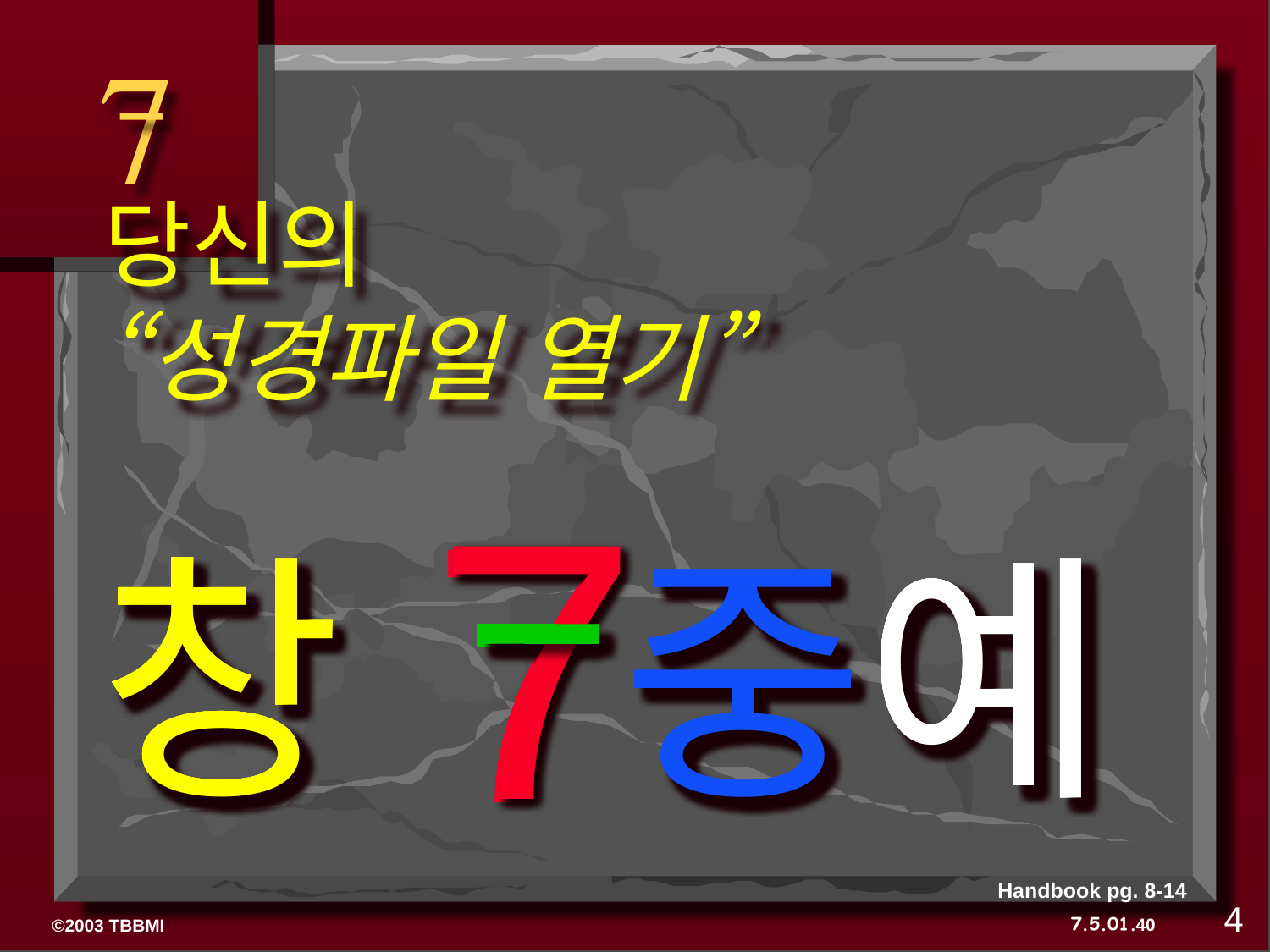

7

# 당신의 “성경파일 열기”
7

창   중예
7

창   중예
7

창   중예
7

창   중예
7

Handbook pg. 8-14
4

40